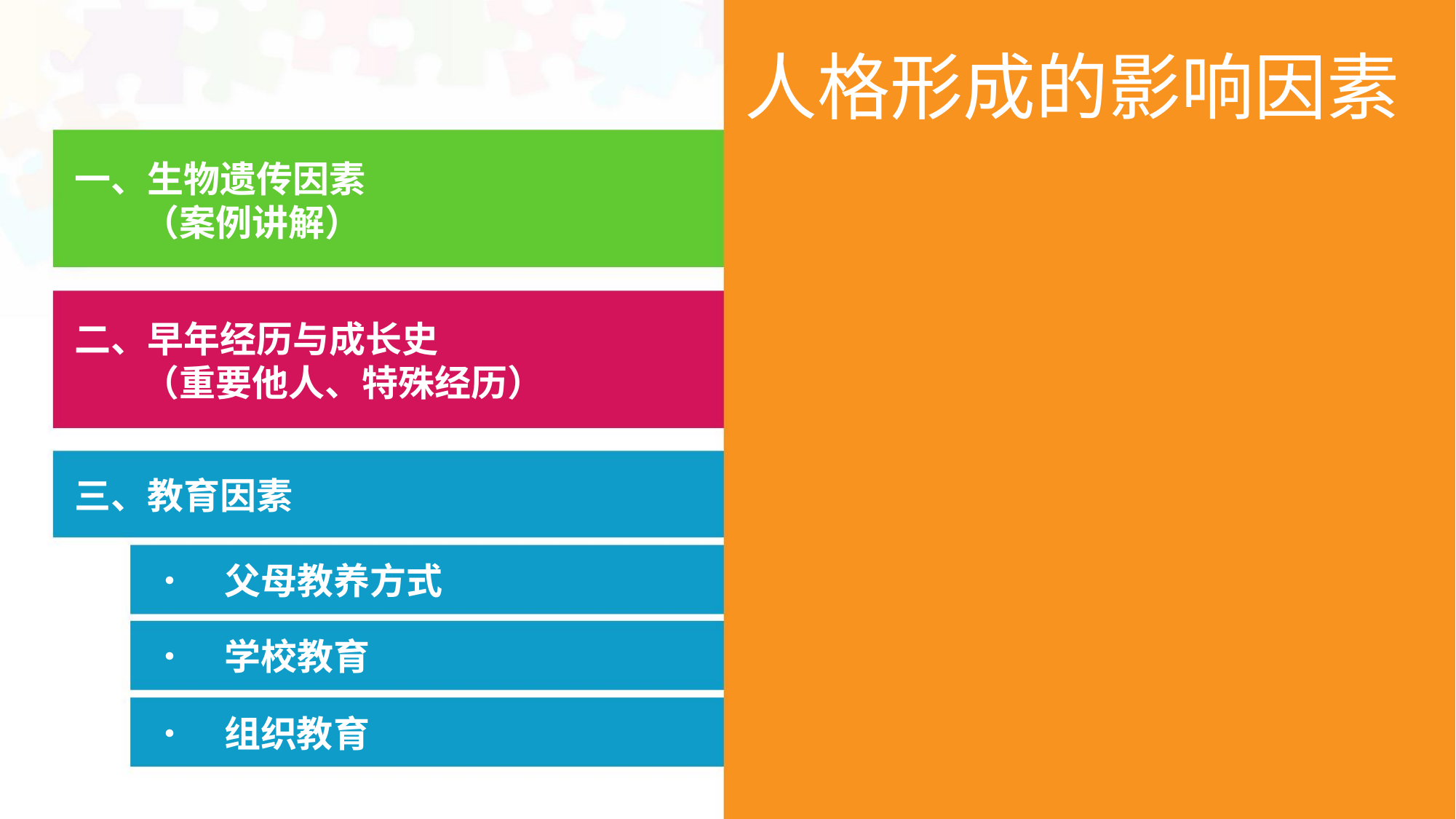

人格形成的影响因素
一、生物遗传因素
（案例讲解）
二、早年经历与成长史
（重要他人、特殊经历）
三、教育因素
• 父母教养方式
• 学校教育
• 组织教育